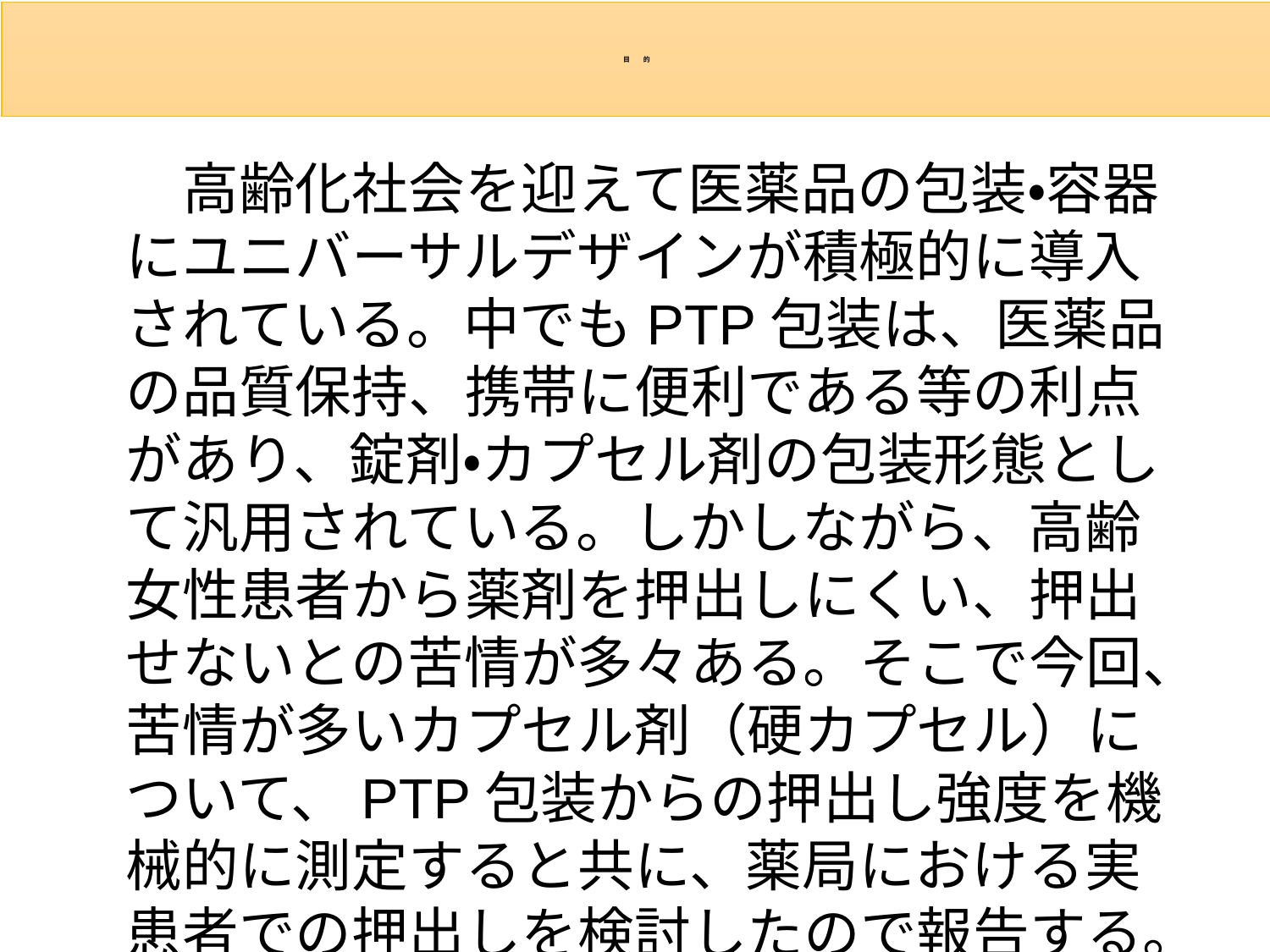

目　　的
　高齢化社会を迎えて医薬品の包装・容器にユニバーサルデザインが積極的に導入されている。中でもPTP包装は、医薬品の品質保持、携帯に便利である等の利点があり、錠剤・カプセル剤の包装形態として汎用されている。しかしながら、高齢女性患者から薬剤を押出しにくい、押出せないとの苦情が多々ある。そこで今回、苦情が多いカプセル剤（硬カプセル）について、PTP包装からの押出し強度を機械的に測定すると共に、薬局における実患者での押出しを検討したので報告する。